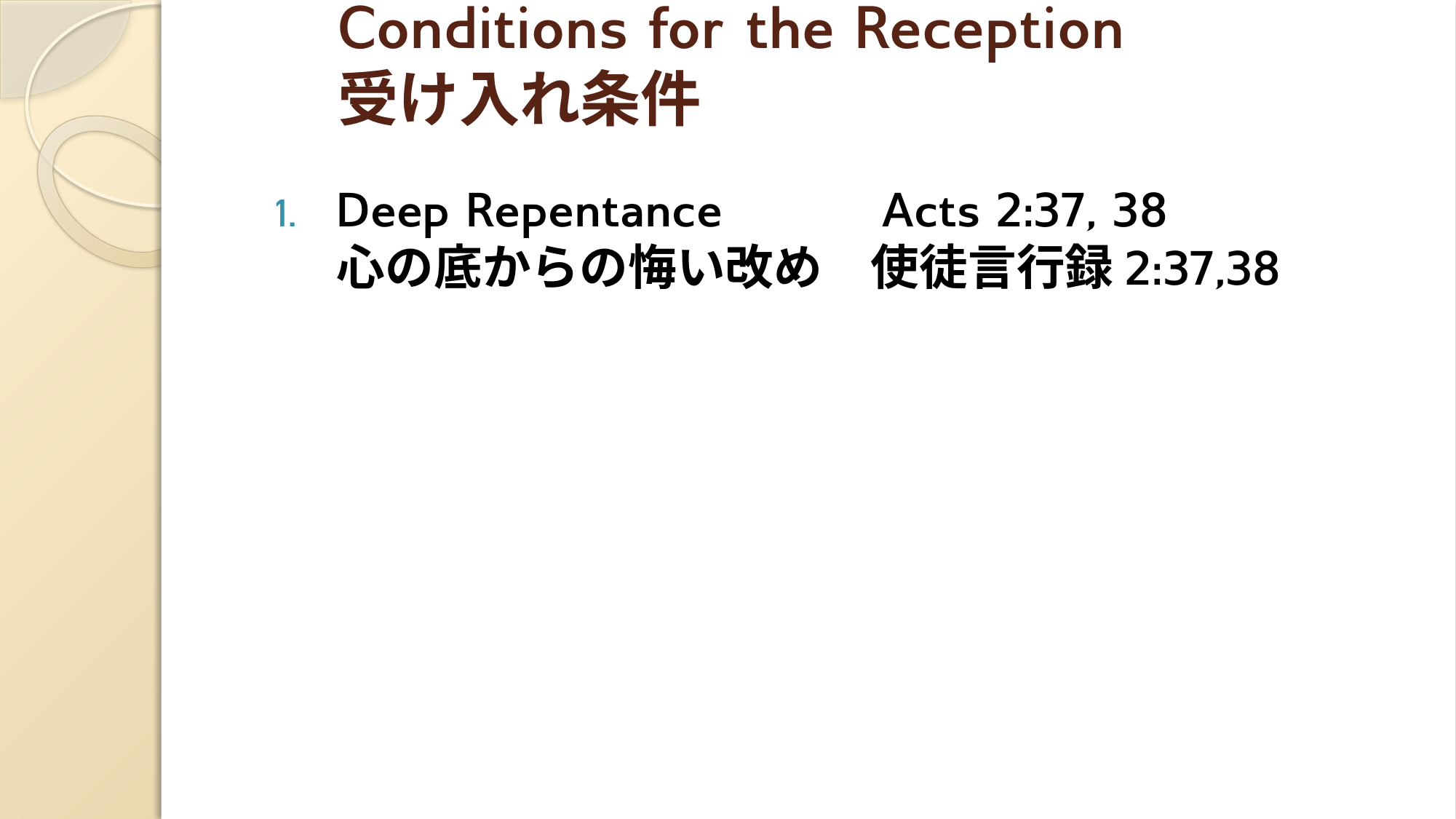

# Conditions for the Reception 受け入れ条件
Deep Repentance 		Acts 2:37, 38
心の底からの悔い改め　使徒言行録2:37,38